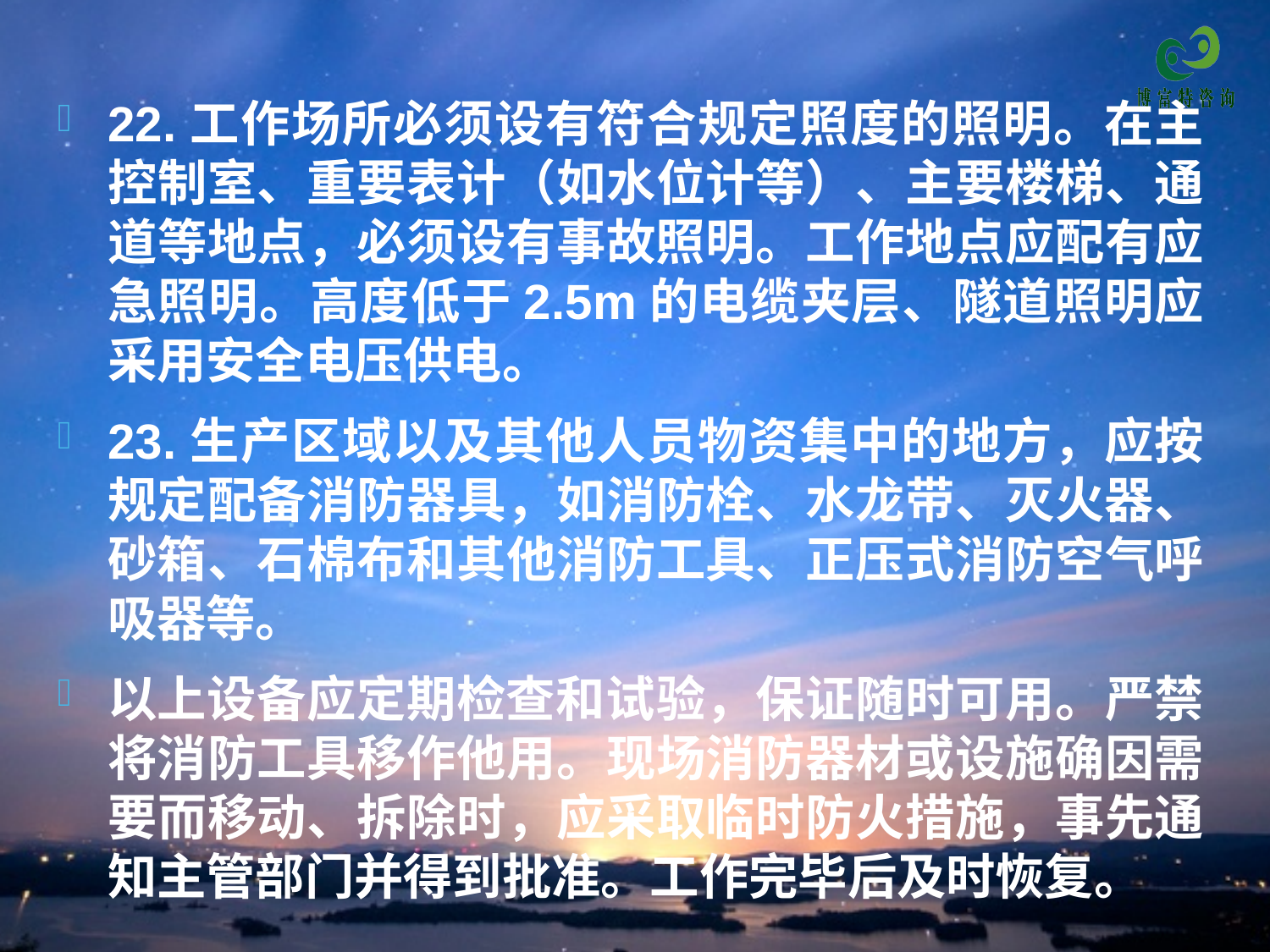

22.工作场所必须设有符合规定照度的照明。在主控制室、重要表计（如水位计等）、主要楼梯、通道等地点，必须设有事故照明。工作地点应配有应急照明。高度低于2.5m的电缆夹层、隧道照明应采用安全电压供电。
23.生产区域以及其他人员物资集中的地方，应按规定配备消防器具，如消防栓、水龙带、灭火器、砂箱、石棉布和其他消防工具、正压式消防空气呼吸器等。
以上设备应定期检查和试验，保证随时可用。严禁将消防工具移作他用。现场消防器材或设施确因需要而移动、拆除时，应采取临时防火措施，事先通知主管部门并得到批准。工作完毕后及时恢复。